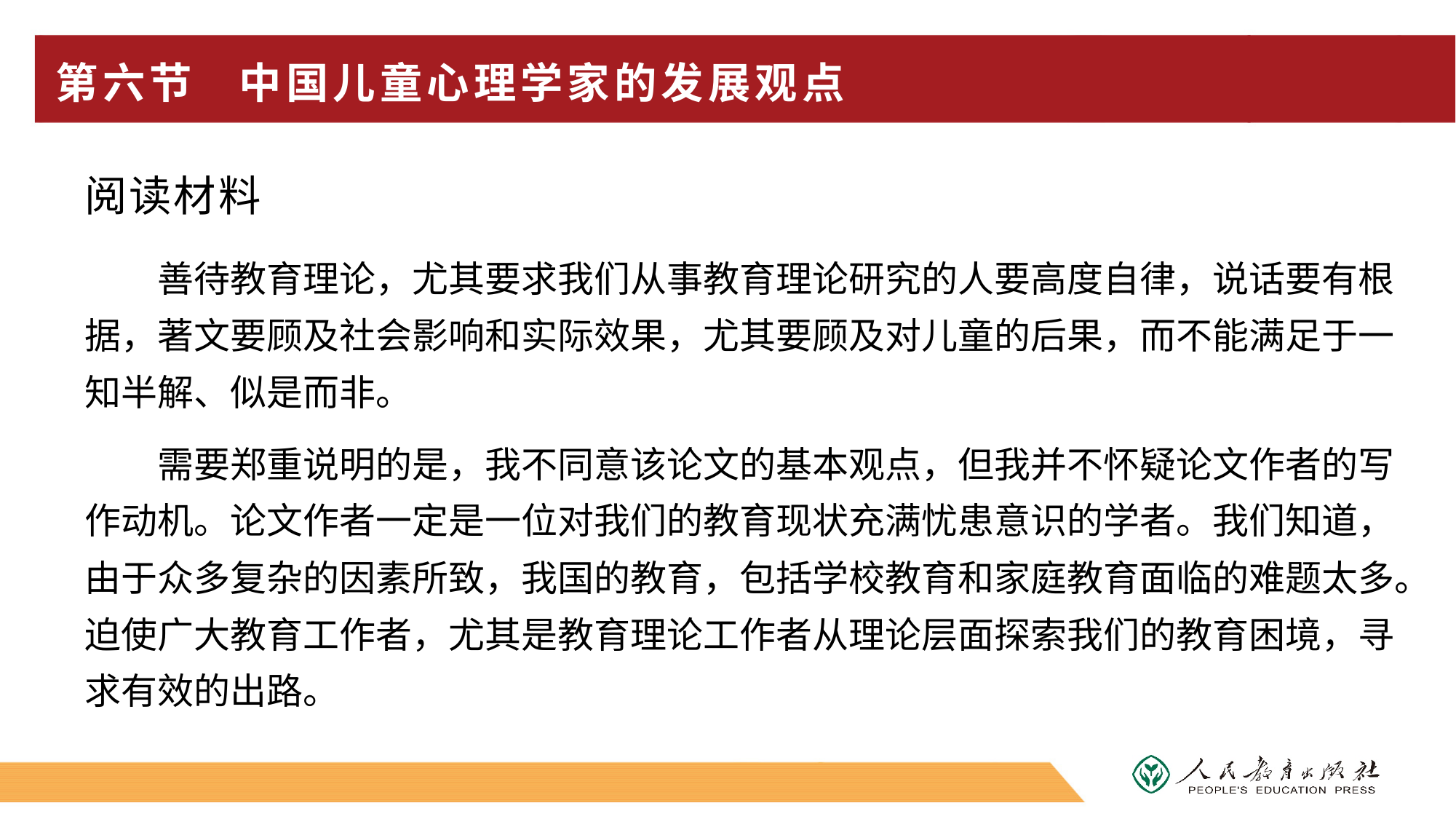

# 第六节   中国儿童心理学家的发展观点
阅读材料
善待教育理论，尤其要求我们从事教育理论研究的人要高度自律，说话要有根据，著文要顾及社会影响和实际效果，尤其要顾及对儿童的后果，而不能满足于一知半解、似是而非。
需要郑重说明的是，我不同意该论文的基本观点，但我并不怀疑论文作者的写作动机。论文作者一定是一位对我们的教育现状充满忧患意识的学者。我们知道，由于众多复杂的因素所致，我国的教育，包括学校教育和家庭教育面临的难题太多。迫使广大教育工作者，尤其是教育理论工作者从理论层面探索我们的教育困境，寻求有效的出路。